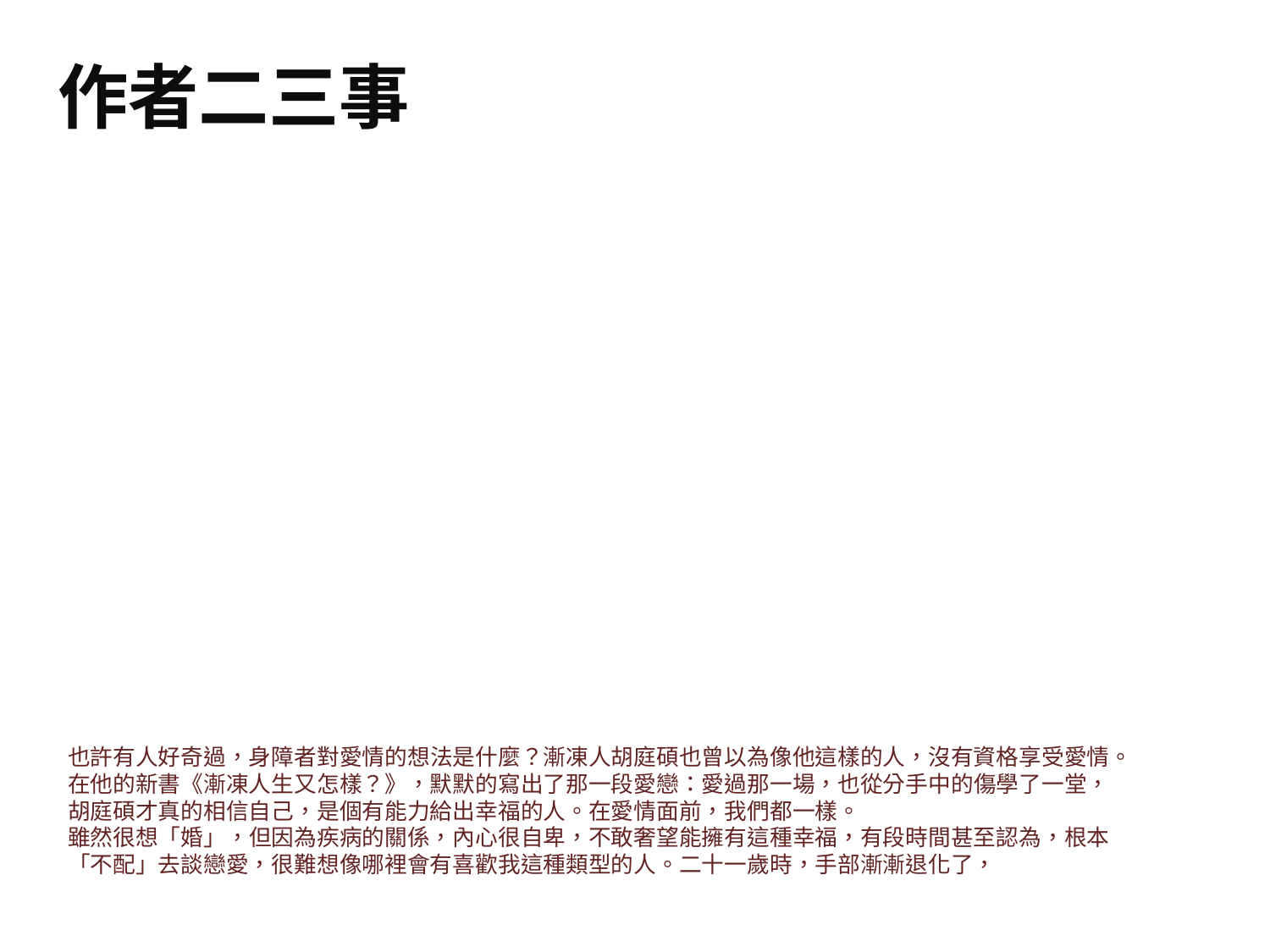

# 作者二三事

也許有人好奇過，身障者對愛情的想法是什麼？漸凍人胡庭碩也曾以為像他這樣的人，沒有資格享受愛情。在他的新書《漸凍人生又怎樣？》，默默的寫出了那一段愛戀：愛過那一場，也從分手中的傷學了一堂，胡庭碩才真的相信自己，是個有能力給出幸福的人。在愛情面前，我們都一樣。
雖然很想「婚」，但因為疾病的關係，內心很自卑，不敢奢望能擁有這種幸福，有段時間甚至認為，根本「不配」去談戀愛，很難想像哪裡會有喜歡我這種類型的人。二十一歲時，手部漸漸退化了，